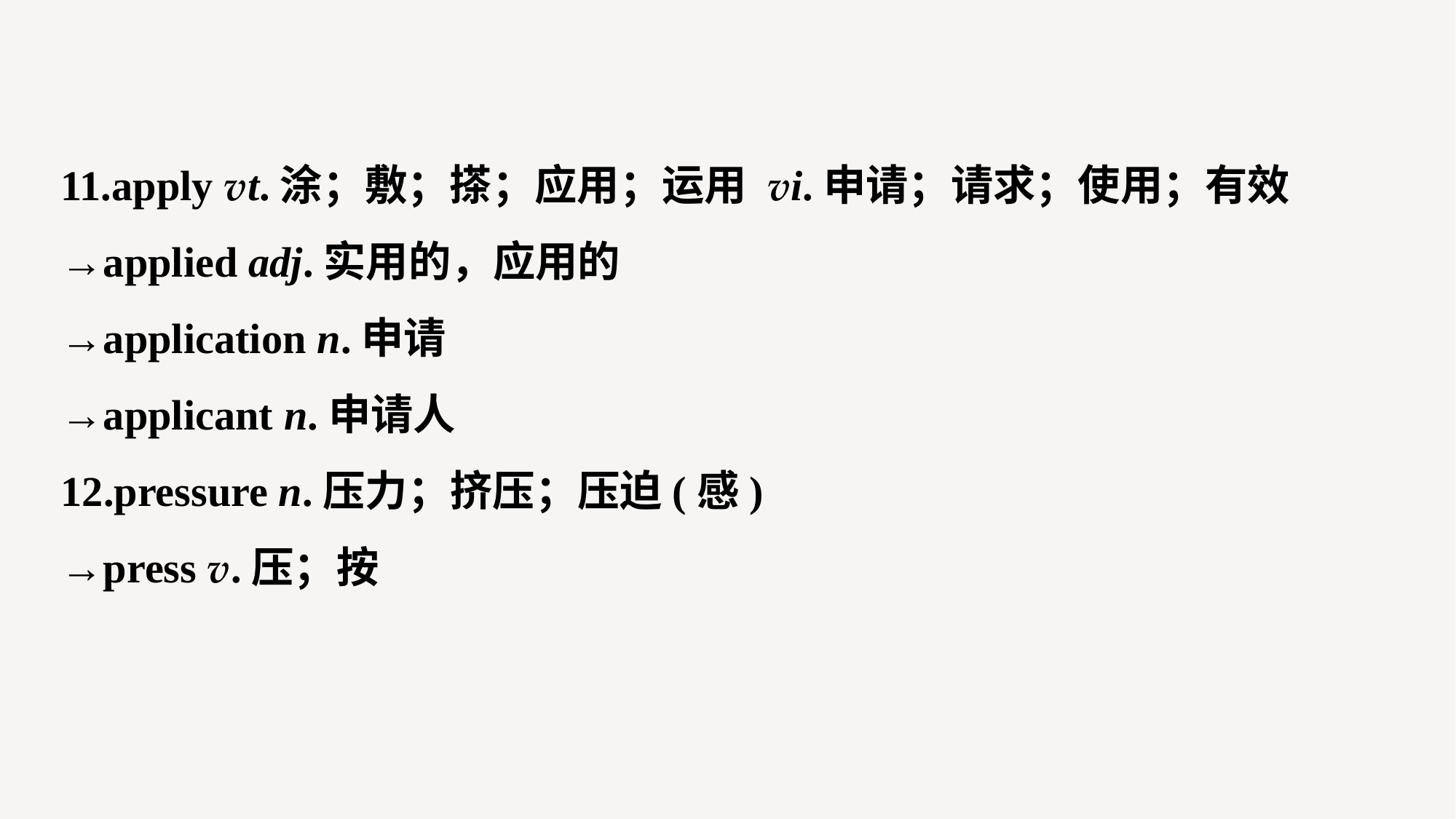

11.apply vt.涂；敷；搽；应用；运用 vi.申请；请求；使用；有效
→applied adj.实用的，应用的
→application n.申请
→applicant n.申请人
12.pressure n.压力；挤压；压迫(感)
→press v.压；按